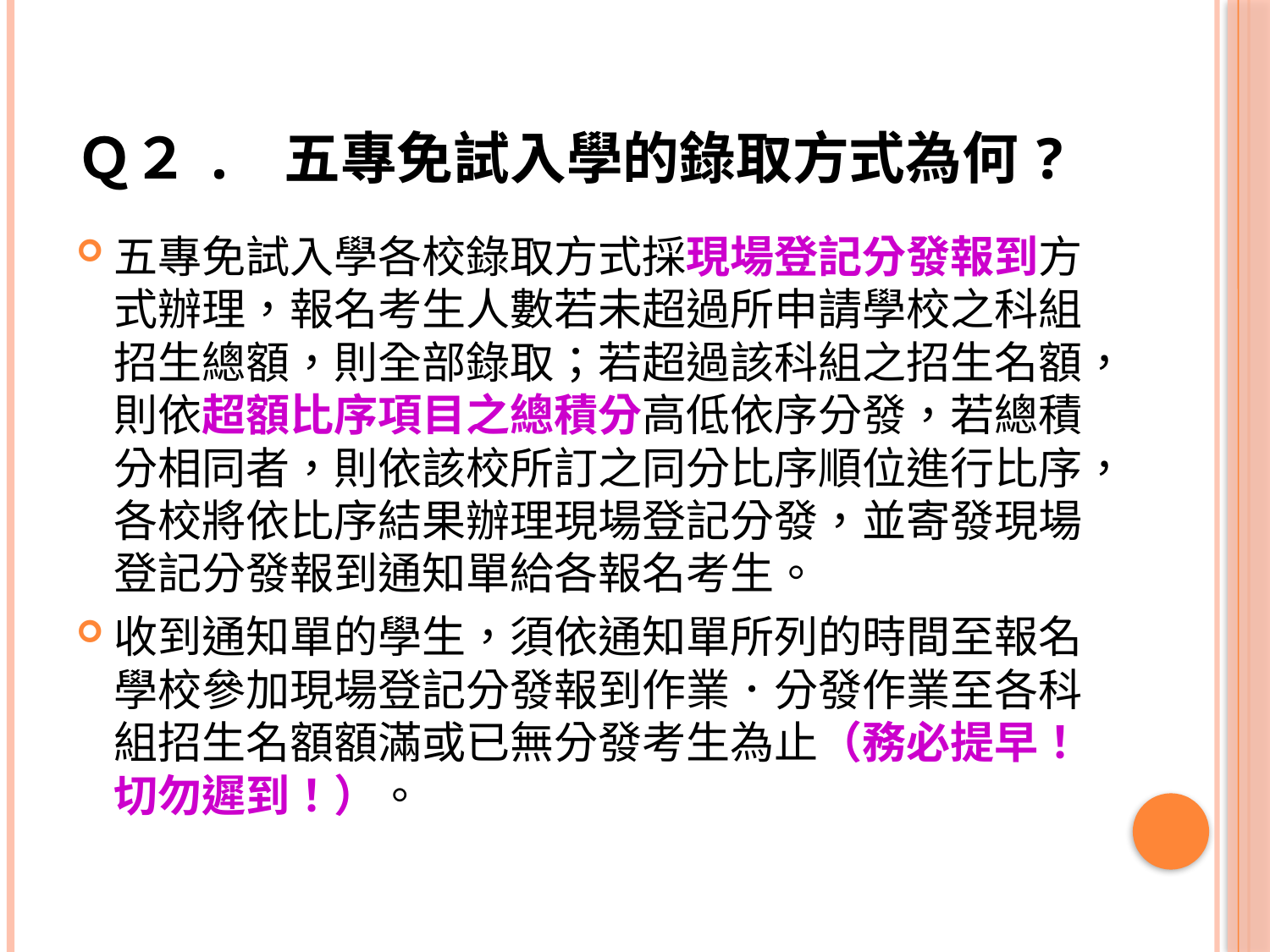

# Ｑ２. 五專免試入學的錄取方式為何?
五專免試入學各校錄取方式採現場登記分發報到方式辦理，報名考生人數若未超過所申請學校之科組招生總額，則全部錄取；若超過該科組之招生名額，則依超額比序項目之總積分高低依序分發，若總積分相同者，則依該校所訂之同分比序順位進行比序，各校將依比序結果辦理現場登記分發，並寄發現場登記分發報到通知單給各報名考生。
收到通知單的學生，須依通知單所列的時間至報名學校參加現場登記分發報到作業．分發作業至各科組招生名額額滿或已無分發考生為止（務必提早！切勿遲到！）。